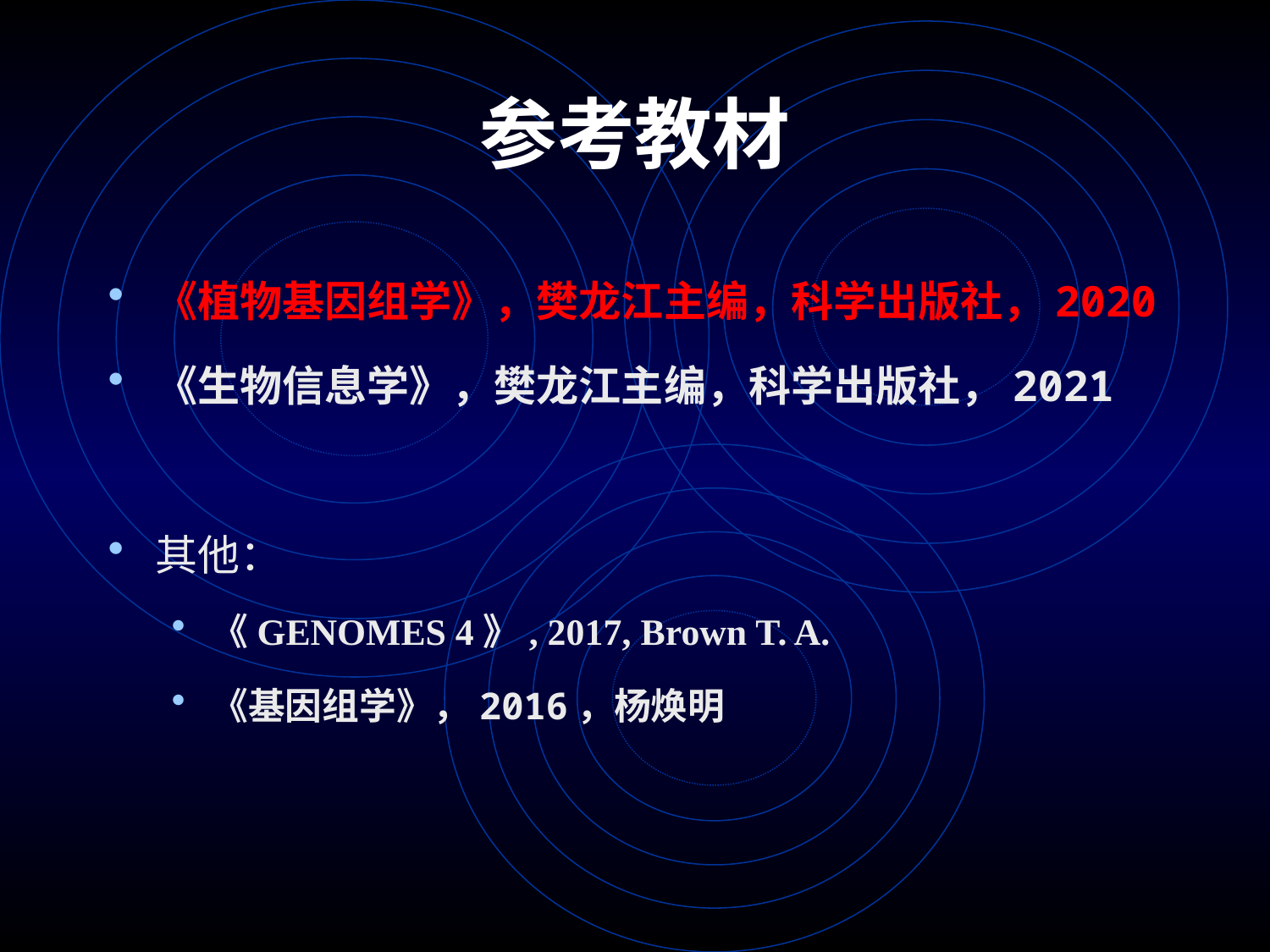

# 参考教材
《植物基因组学》，樊龙江主编，科学出版社，2020
《生物信息学》，樊龙江主编，科学出版社，2021

其他：
《GENOMES 4》, 2017, Brown T. A.
《基因组学》，2016，杨焕明